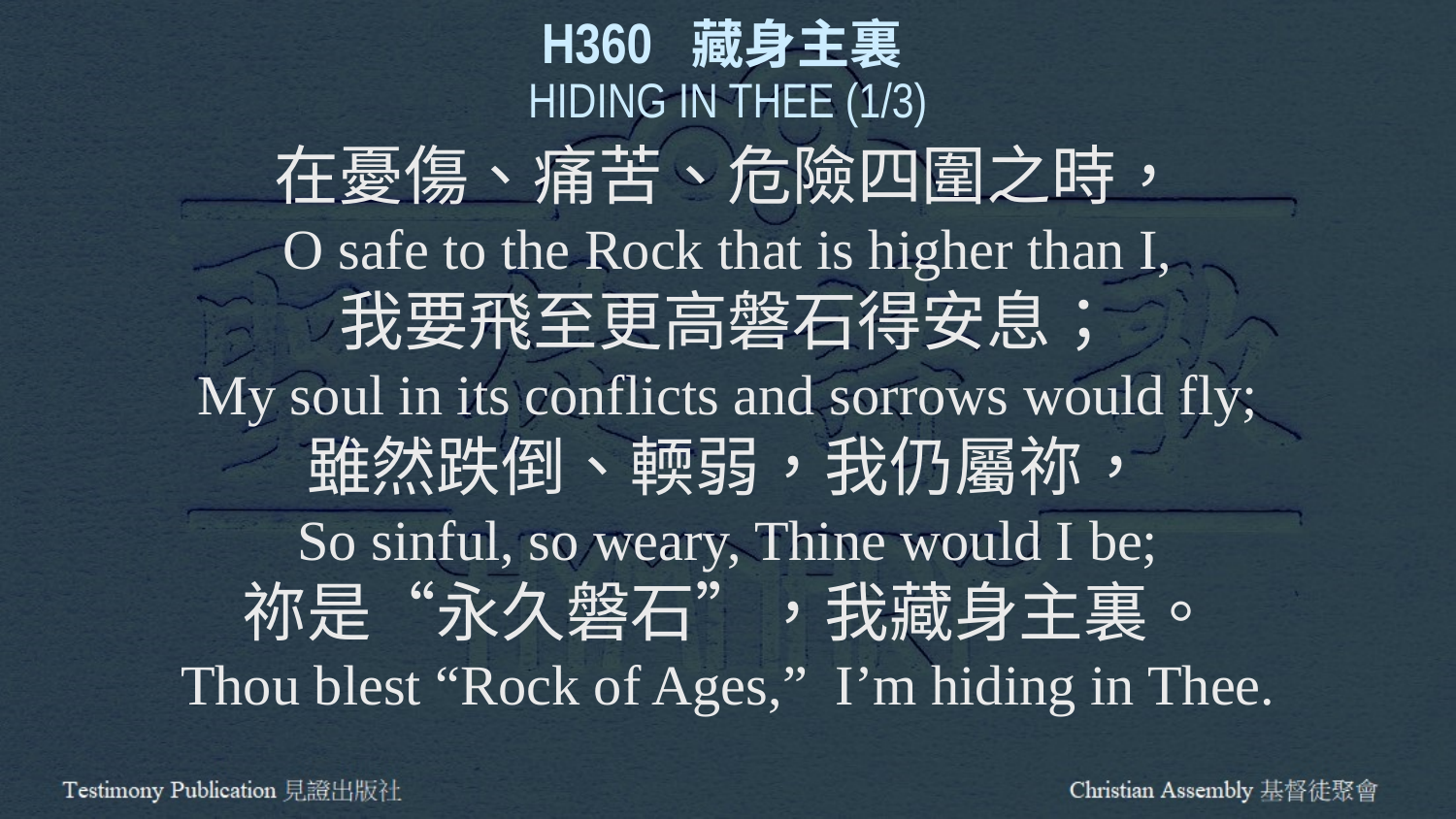

H360  藏身主裏
HIDING IN THEE (1/3)
在憂傷、痛苦、危險四圍之時，
O safe to the Rock that is higher than I,
我要飛至更高磐石得安息；
My soul in its conflicts and sorrows would fly;
雖然跌倒、輭弱，我仍屬祢，
So sinful, so weary, Thine would I be;
祢是“永久磐石”，我藏身主裏。
Thou blest “Rock of Ages,”  I’m hiding in Thee.